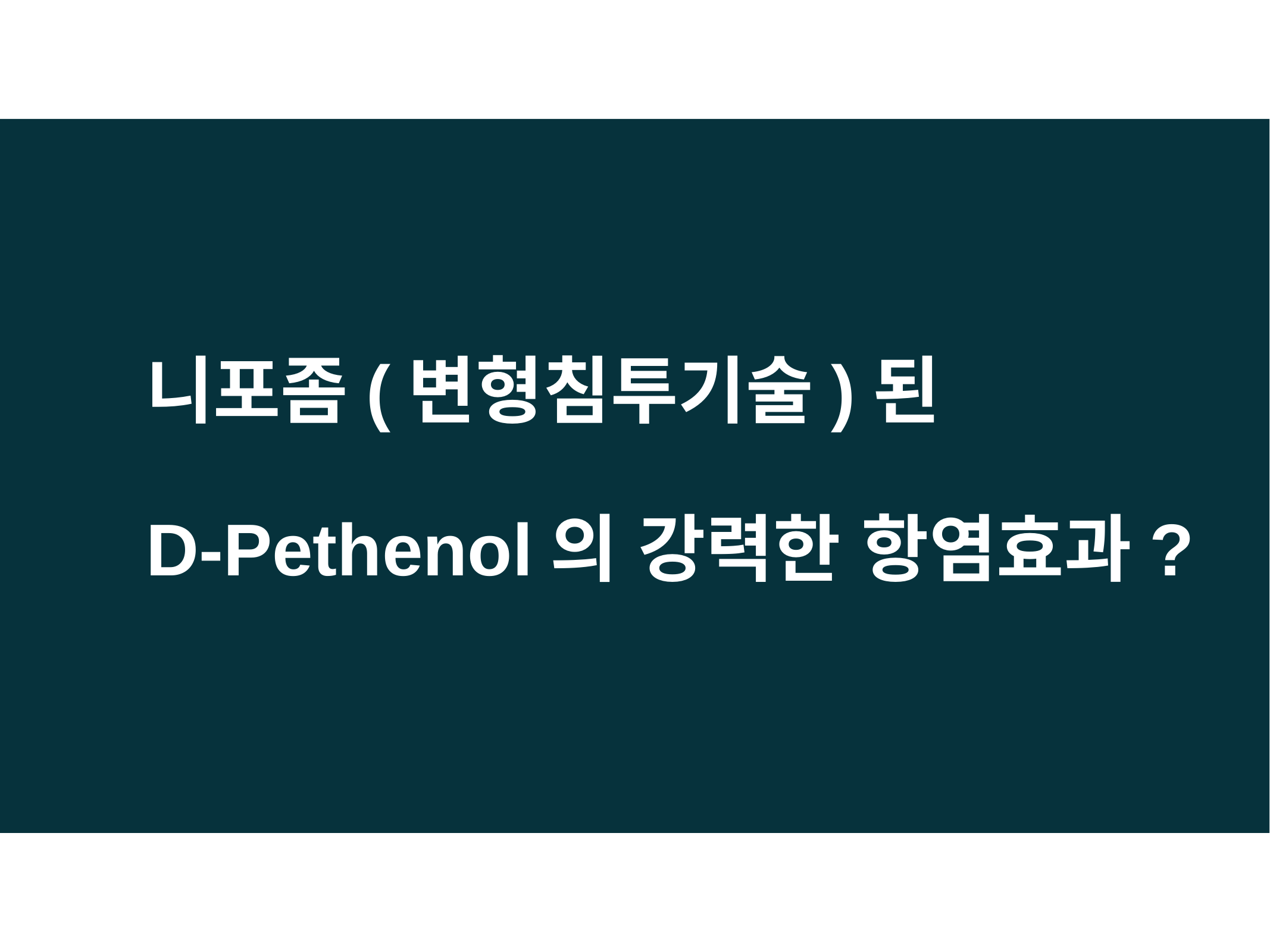

# OUR PATENTS

니포좀(변형침투기술)된

D-Pethenol의 강력한 항염효과?
Method for Producing a Multi- Layered Skin-Active Substance Carrier and Functional Cosmetic Composition Containing the Skin-Active Substance Carrier Produced Thereby
25